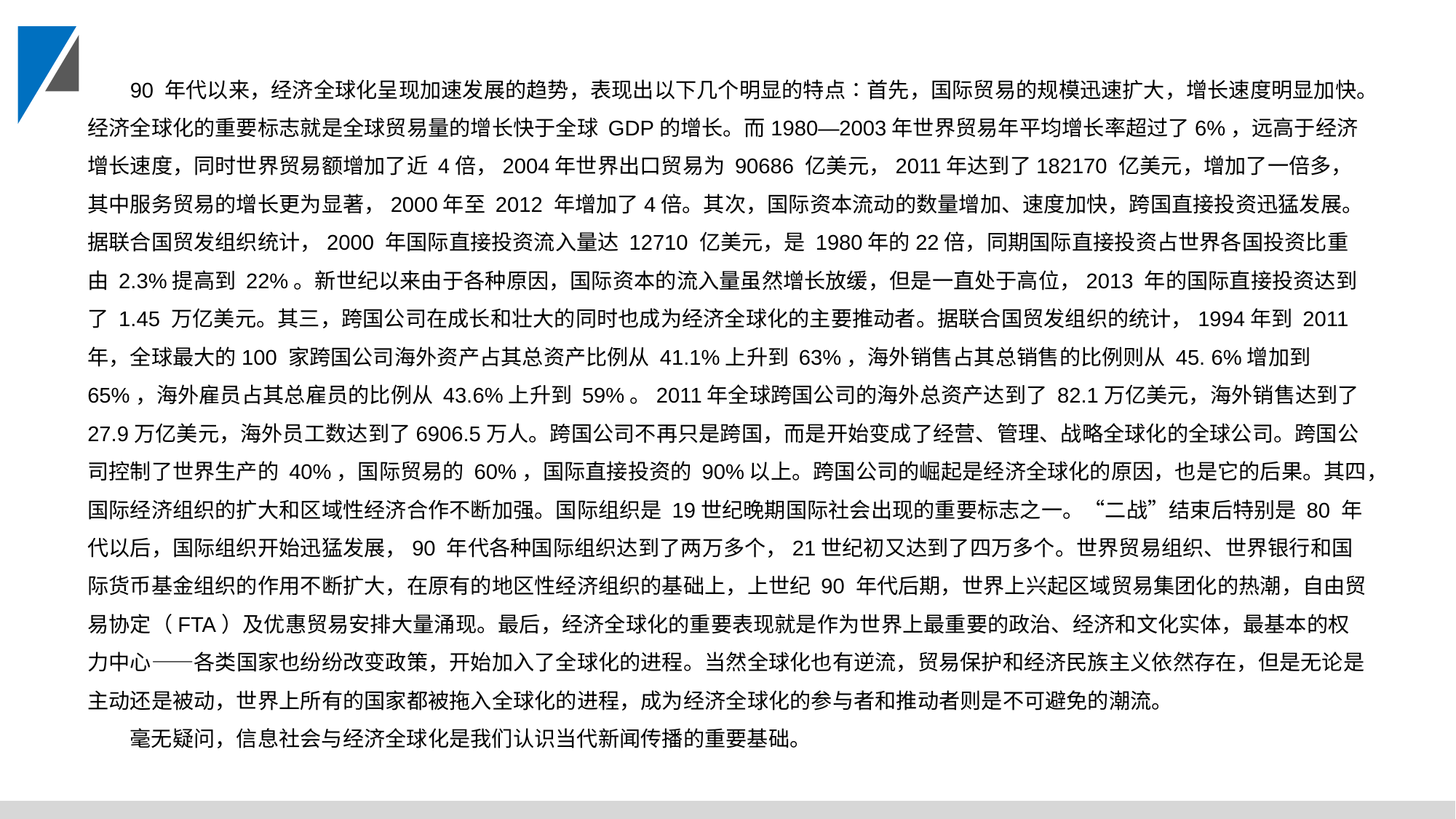

90 年代以来，经济全球化呈现加速发展的趋势，表现出以下几个明显的特点∶首先，国际贸易的规模迅速扩大，增长速度明显加快。经济全球化的重要标志就是全球贸易量的增长快于全球 GDP的增长。而1980—2003年世界贸易年平均增长率超过了6%，远高于经济增长速度，同时世界贸易额增加了近 4倍，2004年世界出口贸易为 90686 亿美元，2011年达到了182170 亿美元，增加了一倍多，其中服务贸易的增长更为显著，2000年至 2012 年增加了4倍。其次，国际资本流动的数量增加、速度加快，跨国直接投资迅猛发展。据联合国贸发组织统计，2000 年国际直接投资流入量达 12710 亿美元，是 1980年的22倍，同期国际直接投资占世界各国投资比重由 2.3%提高到 22%。新世纪以来由于各种原因，国际资本的流入量虽然增长放缓，但是一直处于高位，2013 年的国际直接投资达到了 1.45 万亿美元。其三，跨国公司在成长和壮大的同时也成为经济全球化的主要推动者。据联合国贸发组织的统计，1994年到 2011年，全球最大的100 家跨国公司海外资产占其总资产比例从 41.1%上升到 63%，海外销售占其总销售的比例则从 45. 6%增加到 65%，海外雇员占其总雇员的比例从 43.6%上升到 59%。2011年全球跨国公司的海外总资产达到了 82.1万亿美元，海外销售达到了 27.9万亿美元，海外员工数达到了6906.5万人。跨国公司不再只是跨国，而是开始变成了经营、管理、战略全球化的全球公司。跨国公司控制了世界生产的 40%，国际贸易的 60%，国际直接投资的 90%以上。跨国公司的崛起是经济全球化的原因，也是它的后果。其四，国际经济组织的扩大和区域性经济合作不断加强。国际组织是 19世纪晚期国际社会出现的重要标志之一。“二战”结束后特别是 80 年代以后，国际组织开始迅猛发展，90 年代各种国际组织达到了两万多个，21世纪初又达到了四万多个。世界贸易组织、世界银行和国际货币基金组织的作用不断扩大，在原有的地区性经济组织的基础上，上世纪 90 年代后期，世界上兴起区域贸易集团化的热潮，自由贸易协定（FTA）及优惠贸易安排大量涌现。最后，经济全球化的重要表现就是作为世界上最重要的政治、经济和文化实体，最基本的权力中心——各类国家也纷纷改变政策，开始加入了全球化的进程。当然全球化也有逆流，贸易保护和经济民族主义依然存在，但是无论是主动还是被动，世界上所有的国家都被拖入全球化的进程，成为经济全球化的参与者和推动者则是不可避免的潮流。
毫无疑问，信息社会与经济全球化是我们认识当代新闻传播的重要基础。